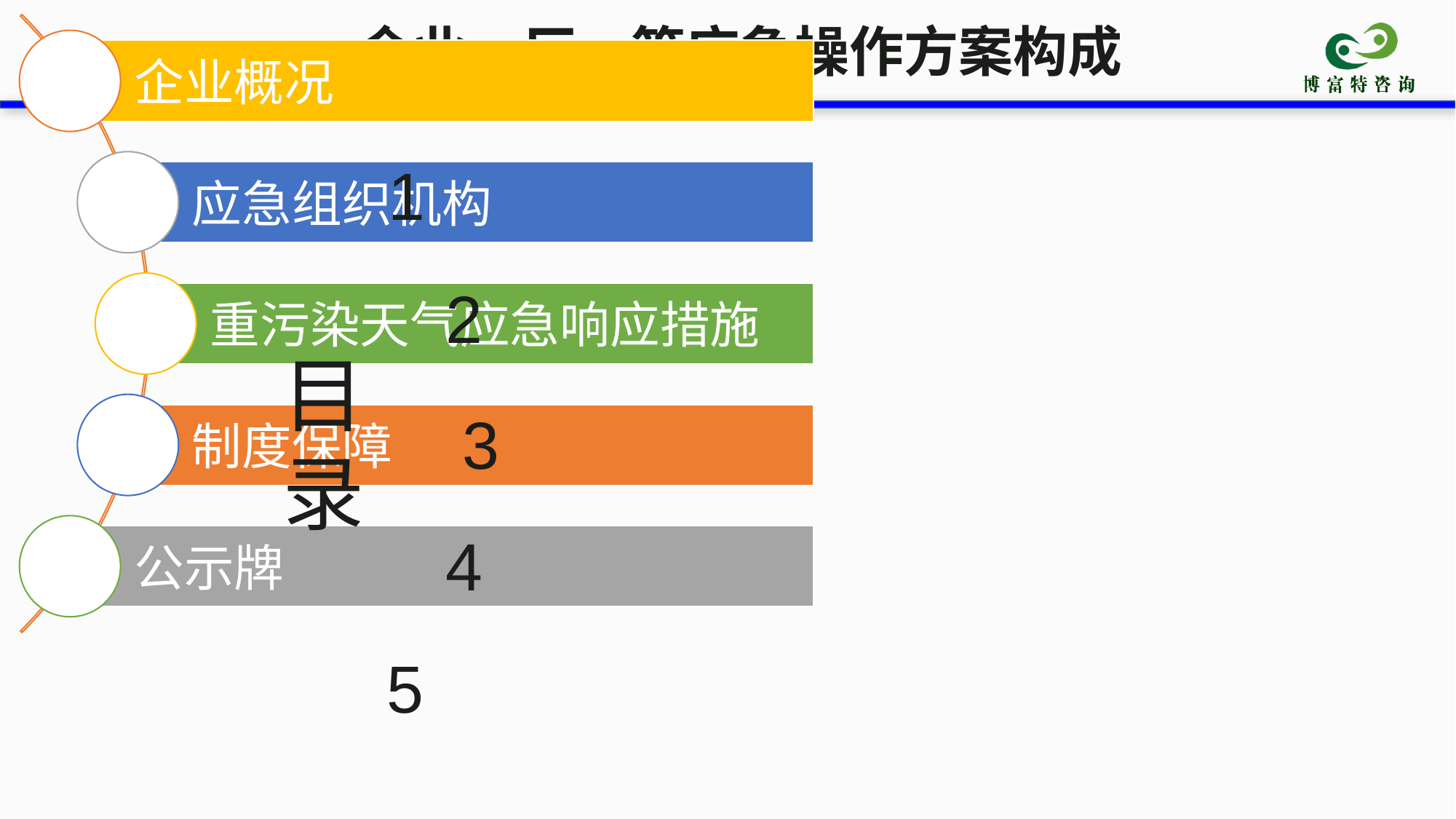

企业一厂一策应急操作方案构成

企业概况
应急组织机构
重污染天气应急响应措施
制度保障
公示牌
1
2
目
录
3
4
5